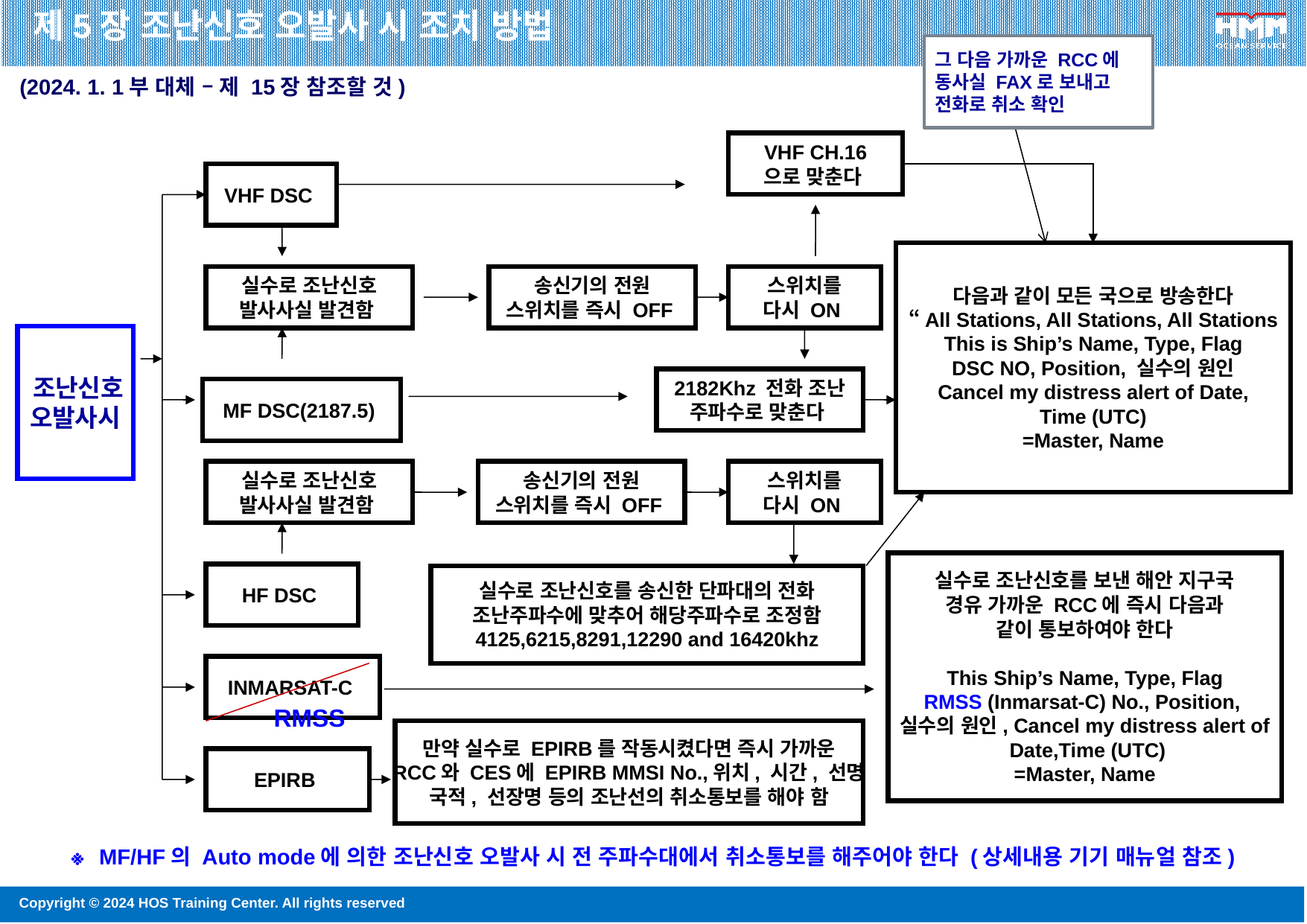

제5장 조난신호 오발사 시 조치 방법
그 다음 가까운 RCC에 동사실 FAX로 보내고
전화로 취소 확인
(2024. 1. 1부 대체 – 제 15장 참조할 것)
VHF CH.16
으로 맞춘다

VHF DSC

다음과 같이 모든 국으로 방송한다
“All Stations, All Stations, All Stations
This is Ship’s Name, Type, Flag
DSC NO, Position, 실수의 원인
Cancel my distress alert of Date,
Time (UTC)
=Master, Name
실수로 조난신호
발사사실 발견함
송신기의 전원
스위치를 즉시 OFF
스위치를
다시 ON

 조난신호
오발사시

2182Khz 전화 조난
주파수로 맞춘다
MF DSC(2187.5)

실수로 조난신호
발사사실 발견함
송신기의 전원
스위치를 즉시 OFF
스위치를
다시 ON

실수로 조난신호를 보낸 해안 지구국
경유 가까운 RCC에 즉시 다음과
같이 통보하여야 한다
This Ship’s Name, Type, Flag
RMSS (Inmarsat-C) No., Position,
실수의 원인, Cancel my distress alert of
 Date,Time (UTC)
=Master, Name
HF DSC
실수로 조난신호를 송신한 단파대의 전화
조난주파수에 맞추어 해당주파수로 조정함
4125,6215,8291,12290 and 16420khz

INMARSAT-C

RMSS
만약 실수로 EPIRB를 작동시켰다면 즉시 가까운
RCC와 CES에 EPIRB MMSI No.,위치, 시간, 선명
국적, 선장명 등의 조난선의 취소통보를 해야 함
EPIRB

※ MF/HF의 Auto mode에 의한 조난신호 오발사 시 전 주파수대에서 취소통보를 해주어야 한다 (상세내용 기기 매뉴얼 참조)
97